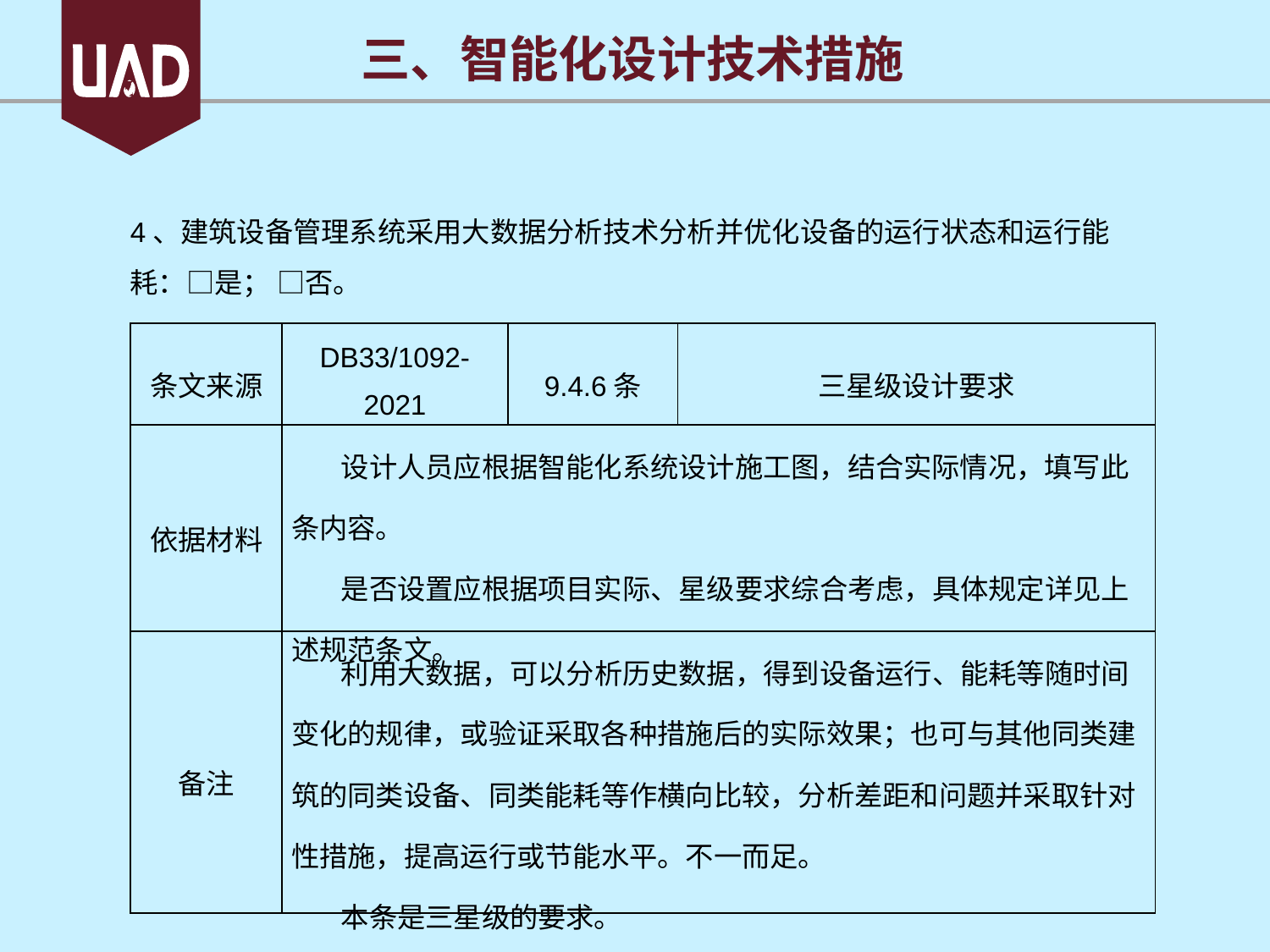

三、智能化设计技术措施
4、建筑设备管理系统采用大数据分析技术分析并优化设备的运行状态和运行能耗：□是； □否。
| 条文来源 | DB33/1092-2021 | 9.4.6条 | 三星级设计要求 |
| --- | --- | --- | --- |
| 依据材料 | 设计人员应根据智能化系统设计施工图，结合实际情况，填写此条内容。 是否设置应根据项目实际、星级要求综合考虑，具体规定详见上述规范条文。 |  |  |
| 备注 | 利用大数据，可以分析历史数据，得到设备运行、能耗等随时间变化的规律，或验证采取各种措施后的实际效果；也可与其他同类建筑的同类设备、同类能耗等作横向比较，分析差距和问题并采取针对性措施，提高运行或节能水平。不一而足。 本条是三星级的要求。 |  |  |